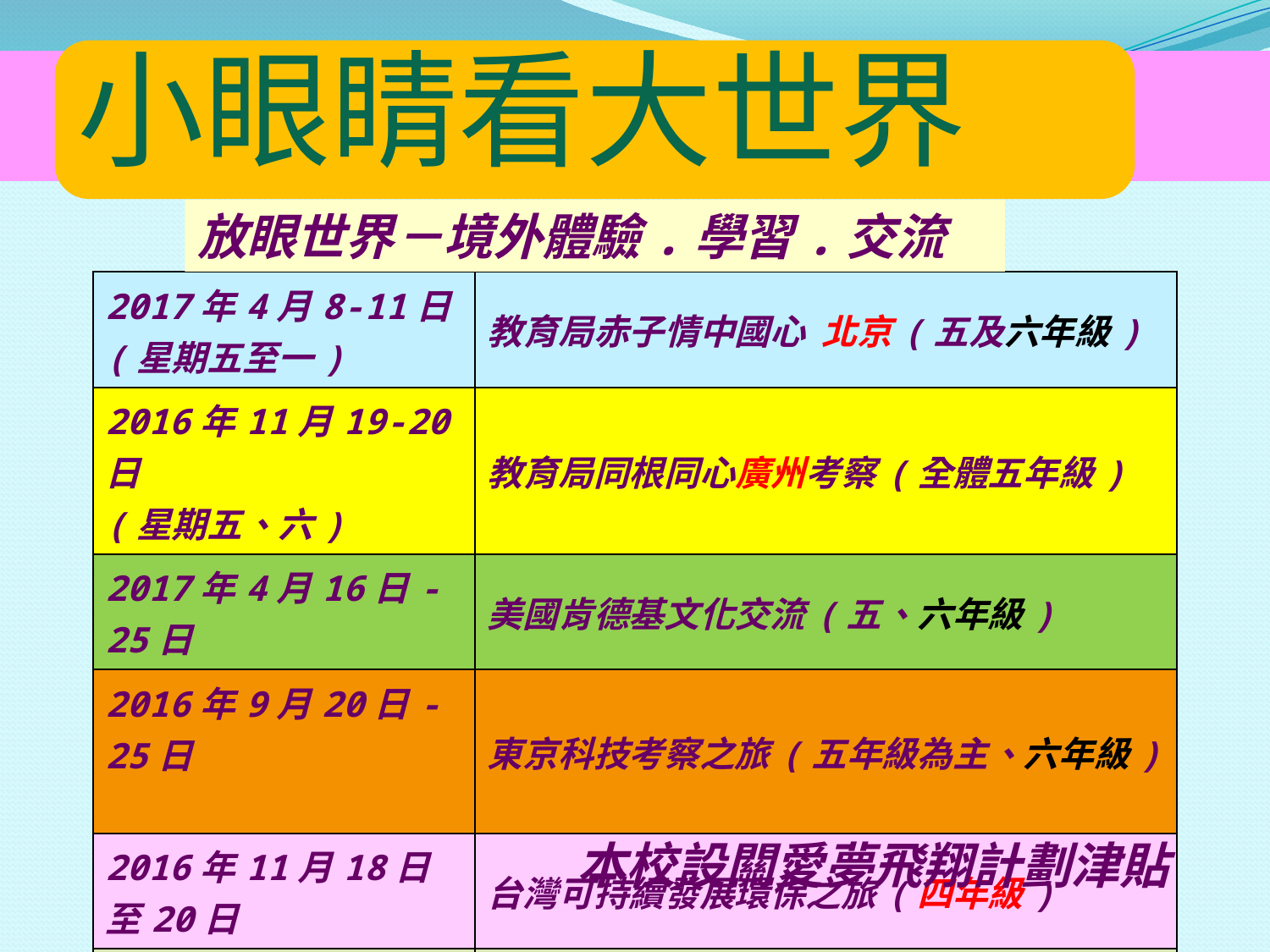

小眼睛看大世界

放眼世界－境外體驗.學習.交流
| 2017年4月8-11日 (星期五至一) | 教育局赤子情中國心 北京(五及六年級) |
| --- | --- |
| 2016年11月19-20日 (星期五、六) | 教育局同根同心廣州考察(全體五年級) |
| 2017年4月16日-25日 | 美國肯德基文化交流(五、六年級) |
| 2016年9月20日-25日 | 東京科技考察之旅(五年級為主、六年級) |
| 2016年11月18日至20日 | 台灣可持續發展環保之旅(四年級) |
| 2017年7月13日至17日 | 游泳尖子杭州培訓 |
本校設關愛夢飛翔計劃津貼